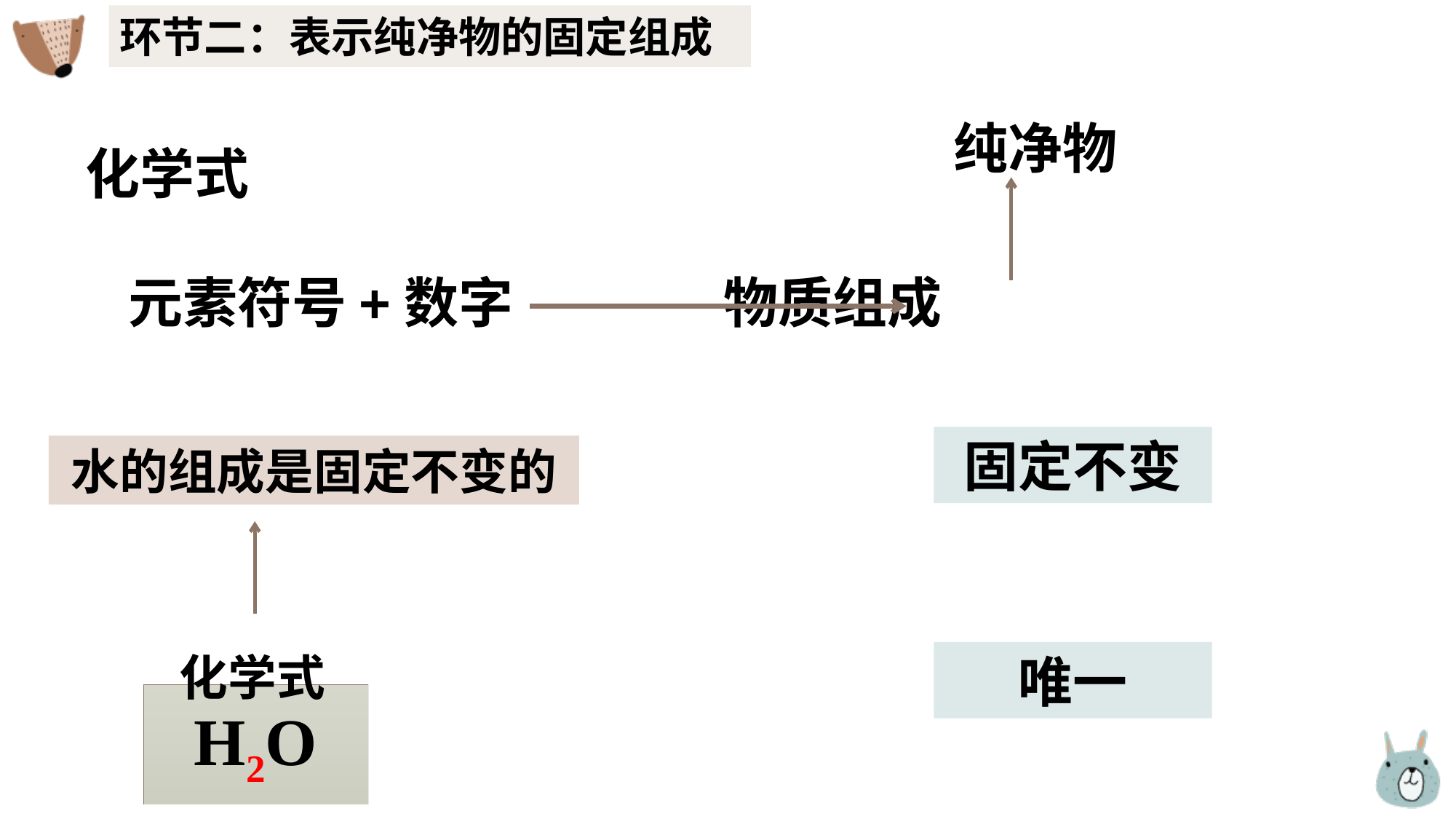

环节二：表示纯净物的固定组成
纯净物
化学式
元素符号+数字                 物质组成

固定不变
水的组成是固定不变的
化学式
唯一
H2O